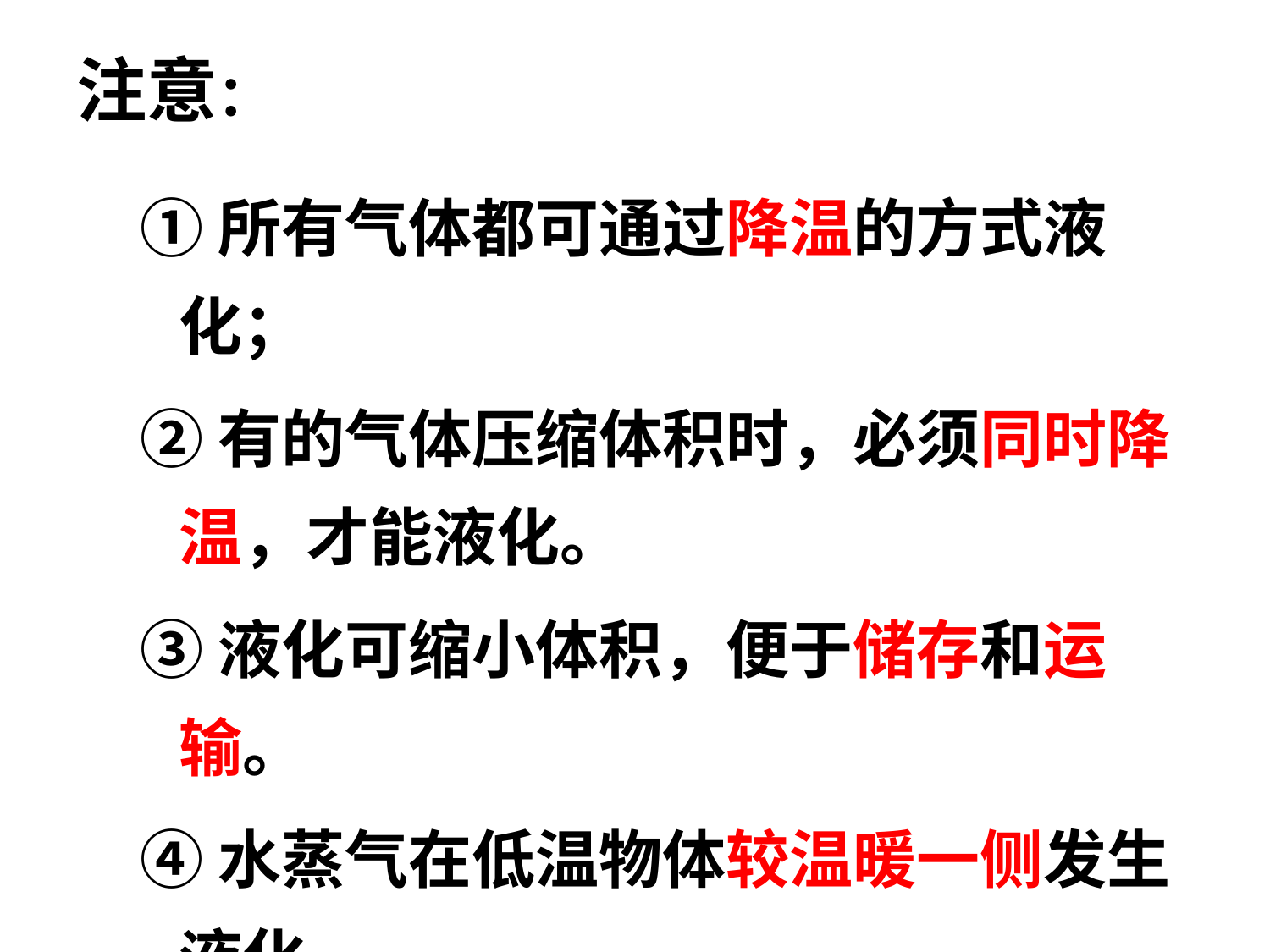

# 注意：
①所有气体都可通过降温的方式液化；
②有的气体压缩体积时，必须同时降温，才能液化。
③液化可缩小体积，便于储存和运输。
④水蒸气在低温物体较温暖一侧发生液化。